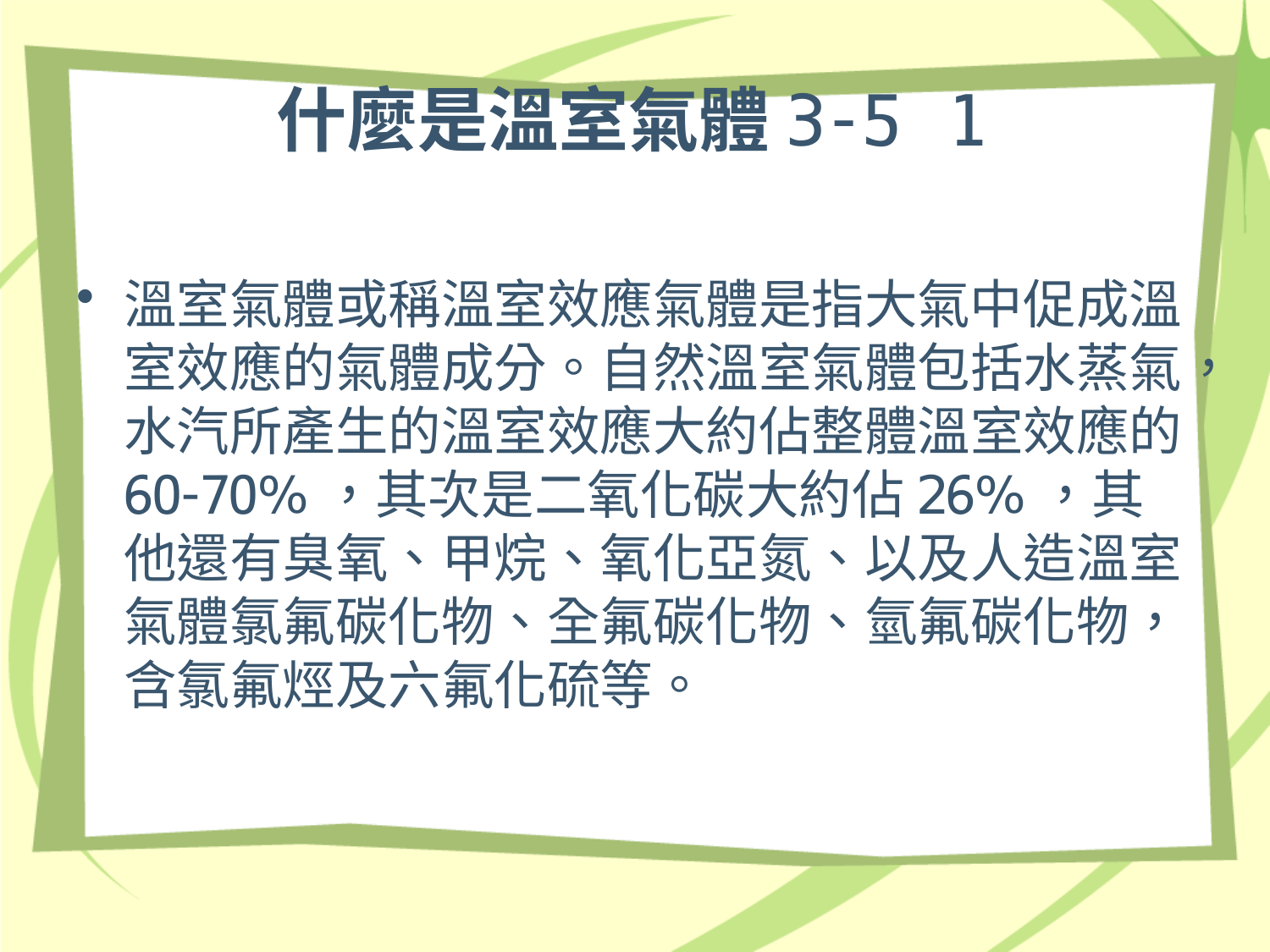

# 什麼是溫室氣體3-5  1
溫室氣體或稱溫室效應氣體是指大氣中促成溫室效應的氣體成分。自然溫室氣體包括水蒸氣，水汽所產生的溫室效應大約佔整體溫室效應的60-70%，其次是二氧化碳大約佔26%，其他還有臭氧、甲烷、氧化亞氮、以及人造溫室氣體氯氟碳化物、全氟碳化物、氫氟碳化物，含氯氟烴及六氟化硫等。